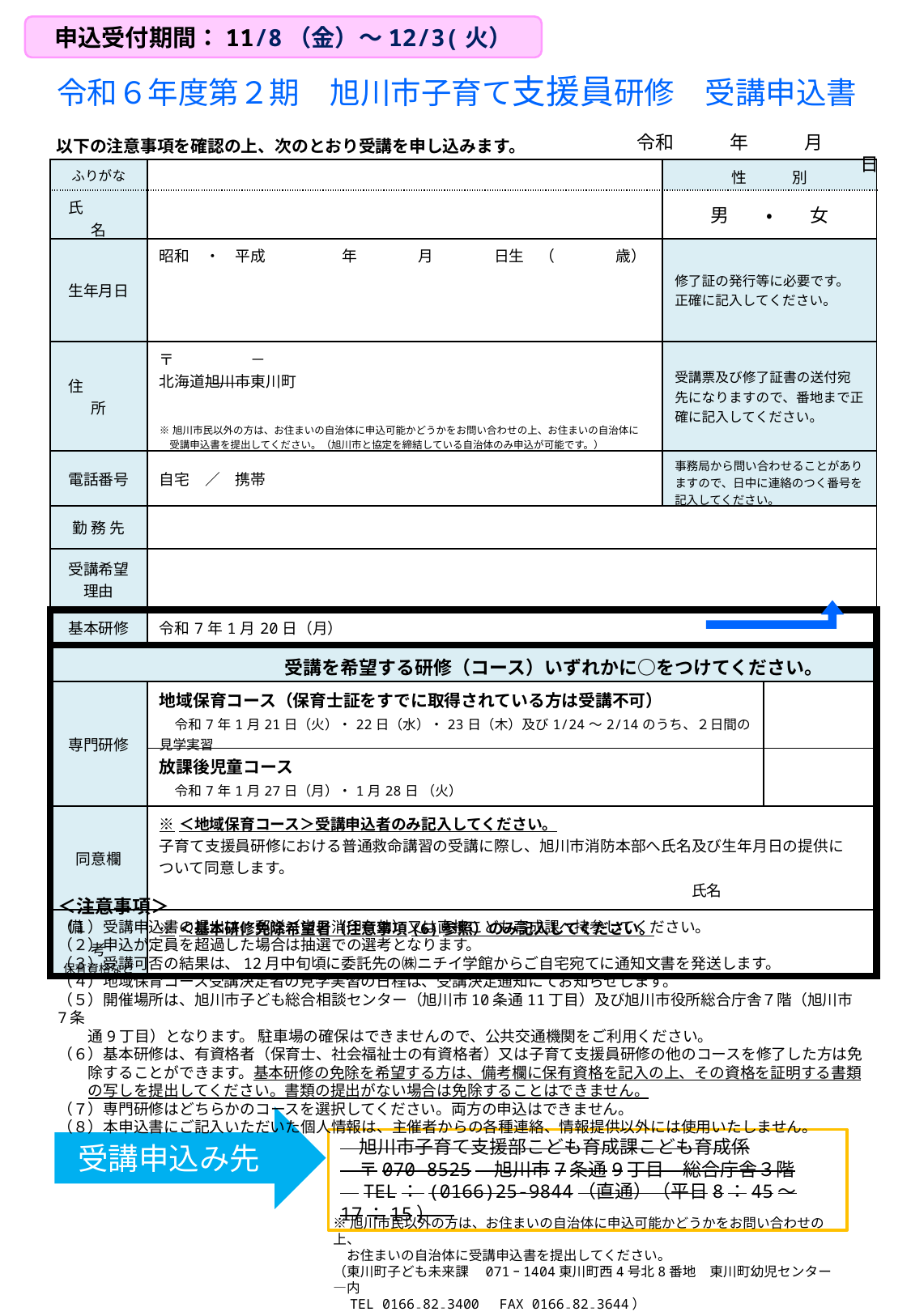

申込受付期間：11/8（金）～12/3(火）
令和６年度第２期　旭川市子育て支援員研修　受講申込書
令和　　　年　　　月　　　日
以下の注意事項を確認の上、次のとおり受講を申し込みます。
| ふりがな |  | 性　　　別 |  |
| --- | --- | --- | --- |
| 氏　　　名 |  | 男　　・　　女 |  |
| 生年月日 | 昭和　・　平成　　　　　年　　　　月　　　　日生　（　　　　歳） | 修了証の発行等に必要です。 正確に記入してください。 |  |
| 住　　　所 | 〒　　　　　－　　　　 北海道旭川市東川町 ※旭川市民以外の方は、お住まいの自治体に申込可能かどうかをお問い合わせの上、お住まいの自治体に 　受講申込書を提出してください。（旭川市と協定を締結している自治体のみ申込が可能です。） | 受講票及び修了証書の送付宛先になりますので、番地まで正確に記入してください。 |  |
| 電話番号 | 自宅　／　携帯 | 事務局から問い合わせることがありますので、日中に連絡のつく番号を記入してください。 |  |
| 勤 務 先 |  |  |  |
| 受講希望理由 |  |  |  |
| 基本研修 | 令和7年1月20日（月） |  |  |
| 受講を希望する研修（コース）いずれかに○をつけてください。 |  |  |  |
| 専門研修 | 地域保育コース（保育士証をすでに取得されている方は受講不可） 　令和7年1月21日（火）・22日（水）・23日（木）及び1/24～2/14のうち、２日間の見学実習 |  |  |
|  | 放課後児童コース 　令和7年1月27日（月）・1月28日 （火） |  |  |
| 同意欄 | ※＜地域保育コース＞受講申込者のみ記入してください。 子育て支援員研修における普通救命講習の受講に際し、旭川市消防本部へ氏名及び生年月日の提供に ついて同意します。　　 　　　　　　　　　　　　　　　　　　　　　　　　　　　　　　　　　　　氏名 |  |  |
| 備　　　考 保有資格など | ※＜基本研修免除希望者（注意事項(6)参照）のみ記入してください。 |  |  |

＜注意事項＞
（１）受講申込書の提出は、郵送（当日消印有効）又は直接こども育成課へ持参してください。
（２）申込が定員を超過した場合は抽選での選考となります。
（３）受講可否の結果は、12月中旬頃に委託先の㈱ニチイ学館からご自宅宛てに通知文書を発送します。
（４）地域保育コース受講決定者の見学実習の日程は、受講決定通知にてお知らせします。
（５）開催場所は、旭川市子ども総合相談センター（旭川市10条通11丁目）及び旭川市役所総合庁舎７階（旭川市7条
　　通9丁目）となります。 駐車場の確保はできませんので、公共交通機関をご利用ください。
（６）基本研修は、有資格者（保育士、社会福祉士の有資格者）又は子育て支援員研修の他のコースを修了した方は免
　　除することができます。基本研修の免除を希望する方は、備考欄に保有資格を記入の上、その資格を証明する書類
　　の写しを提出してください。書類の提出がない場合は免除することはできません。
（７）専門研修はどちらかのコースを選択してください。両方の申込はできません。
（８）本申込書にご記入いただいた個人情報は、主催者からの各種連絡、情報提供以外には使用いたしません。

　旭川市子育て支援部こども育成課こども育成係
　〒070-8525　旭川市7条通9丁目　総合庁舎３階
　TEL： (0166)25-9844（直通）（平日8：45～17：15）
受講申込み先
※旭川市民以外の方は、お住まいの自治体に申込可能かどうかをお問い合わせの上、
　お住まいの自治体に受講申込書を提出してください。
（東川町子ども未来課　071ｰ1404東川町西4号北8番地　東川町幼児センター—内
　TEL 0166₋82₋3400　FAX 0166₋82₋3644）